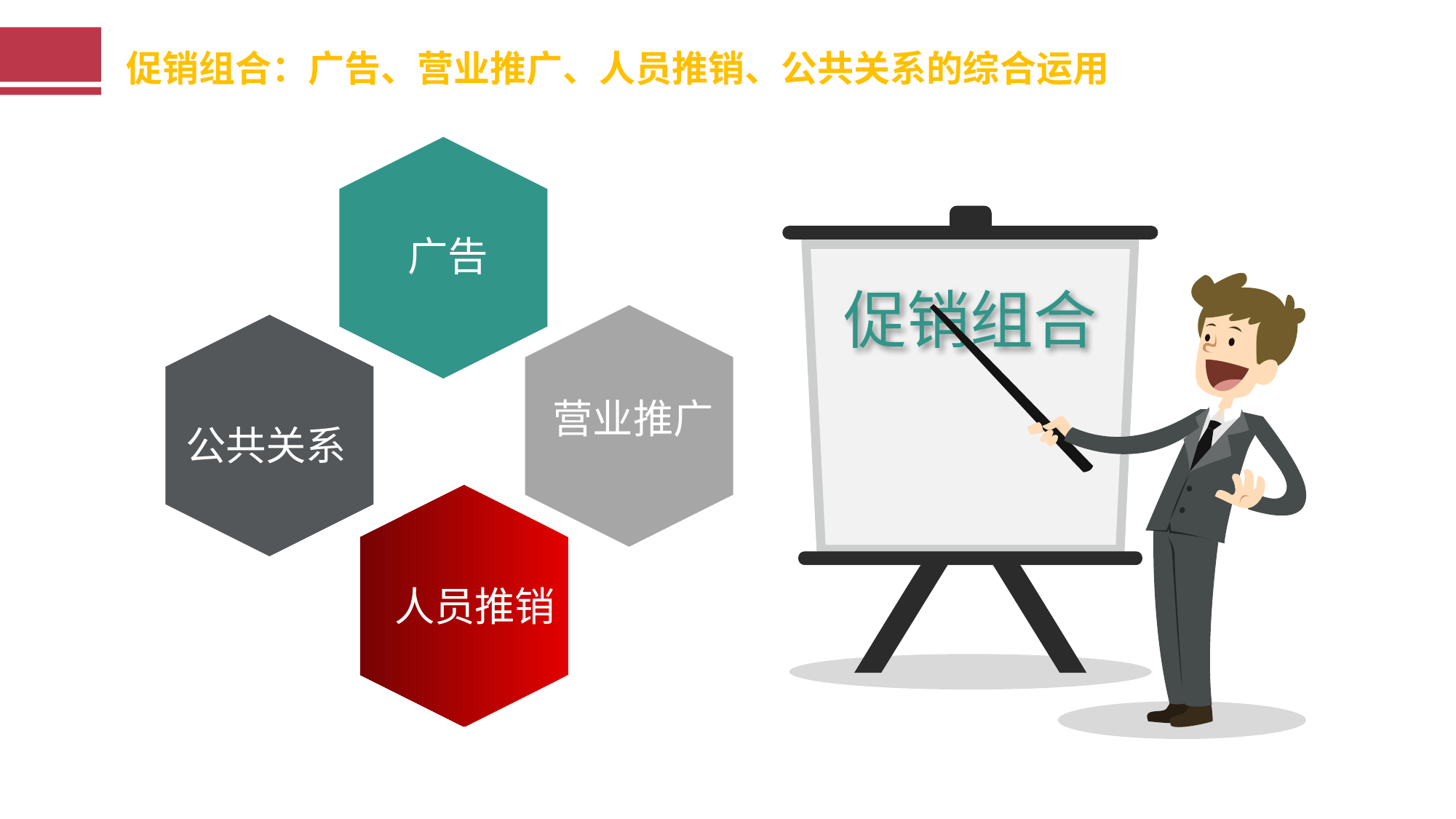

促销组合：广告、营业推广、人员推销、公共关系的综合运用

03

   广告

促销组合

 营业推广
公共关系

人员推销